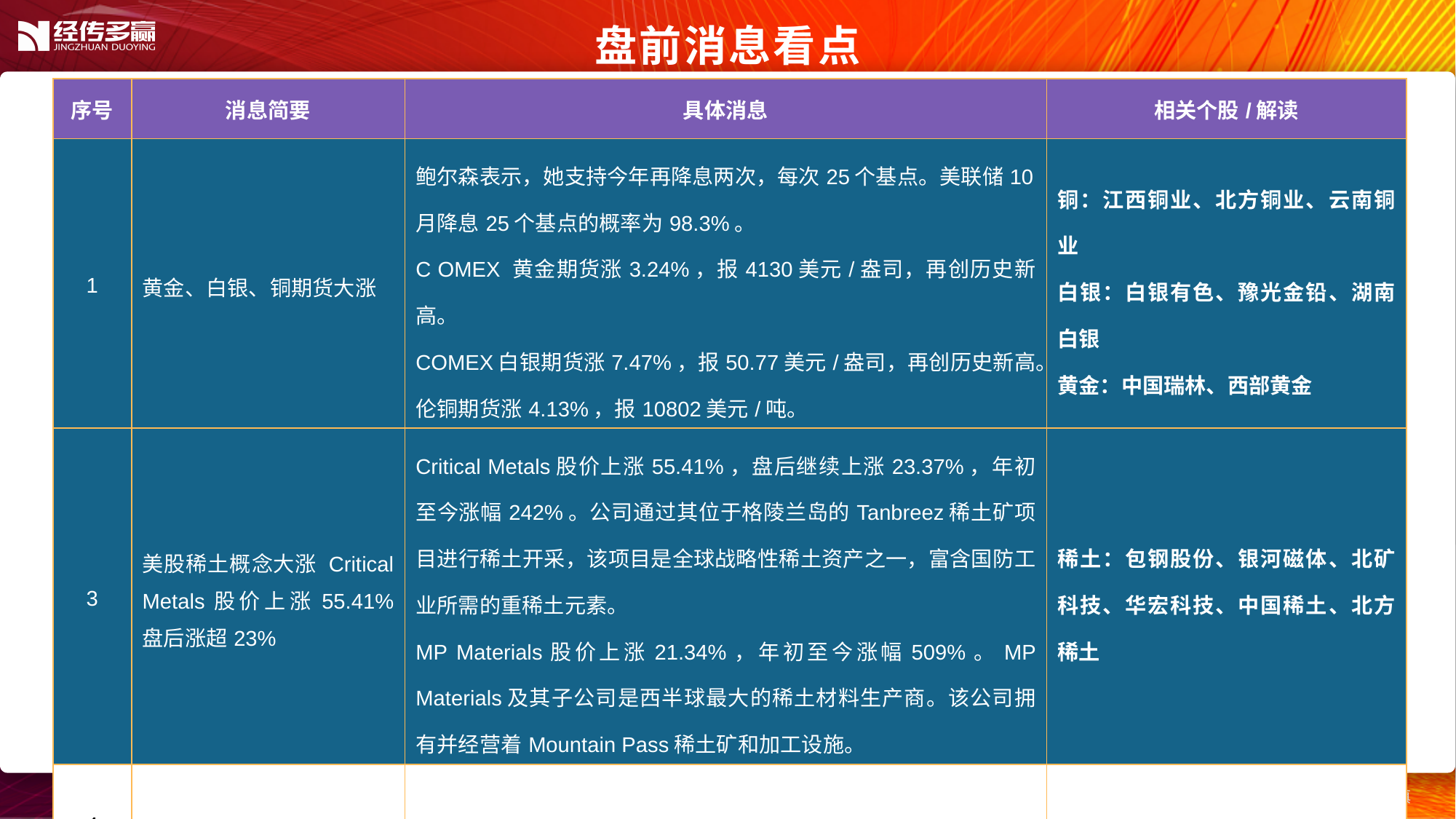

盘前消息看点
| 序号 | 消息简要 | 具体消息 | 相关个股/解读 |
| --- | --- | --- | --- |
| 1 | 黄金、白银、铜期货大涨 | 鲍尔森表示，她支持今年再降息两次，每次25个基点。美联储10月降息25个基点的概率为98.3%。 C OMEX 黄金期货涨3.24%，报4130美元/盎司，再创历史新高。 COMEX白银期货涨7.47%，报50.77美元/盎司，再创历史新高。 伦铜期货涨4.13%，报10802美元/吨。 | 铜：江西铜业、北方铜业、云南铜业 白银：白银有色、豫光金铅、湖南白银 黄金：中国瑞林、西部黄金 |
| 3 | 美股稀土概念大涨 Critical Metals股价上涨55.41% 盘后涨超23% | Critical Metals股价上涨55.41%，盘后继续上涨23.37%，年初至今涨幅242%。公司通过其位于格陵兰岛的Tanbreez稀土矿项目进行稀土开采，该项目是全球战略性稀土资产之一，富含国防工业所需的重稀土元素。 MP Materials股价上涨21.34%，年初至今涨幅509%。MP Materials及其子公司是西半球最大的稀土材料生产商。该公司拥有并经营着Mountain Pass稀土矿和加工设施。 | 稀土：包钢股份、银河磁体、北矿科技、华宏科技、中国稀土、北方稀土 |
| 4 |  |  |  |
| 5 |  |  |  |
| 6 |  |  |  |